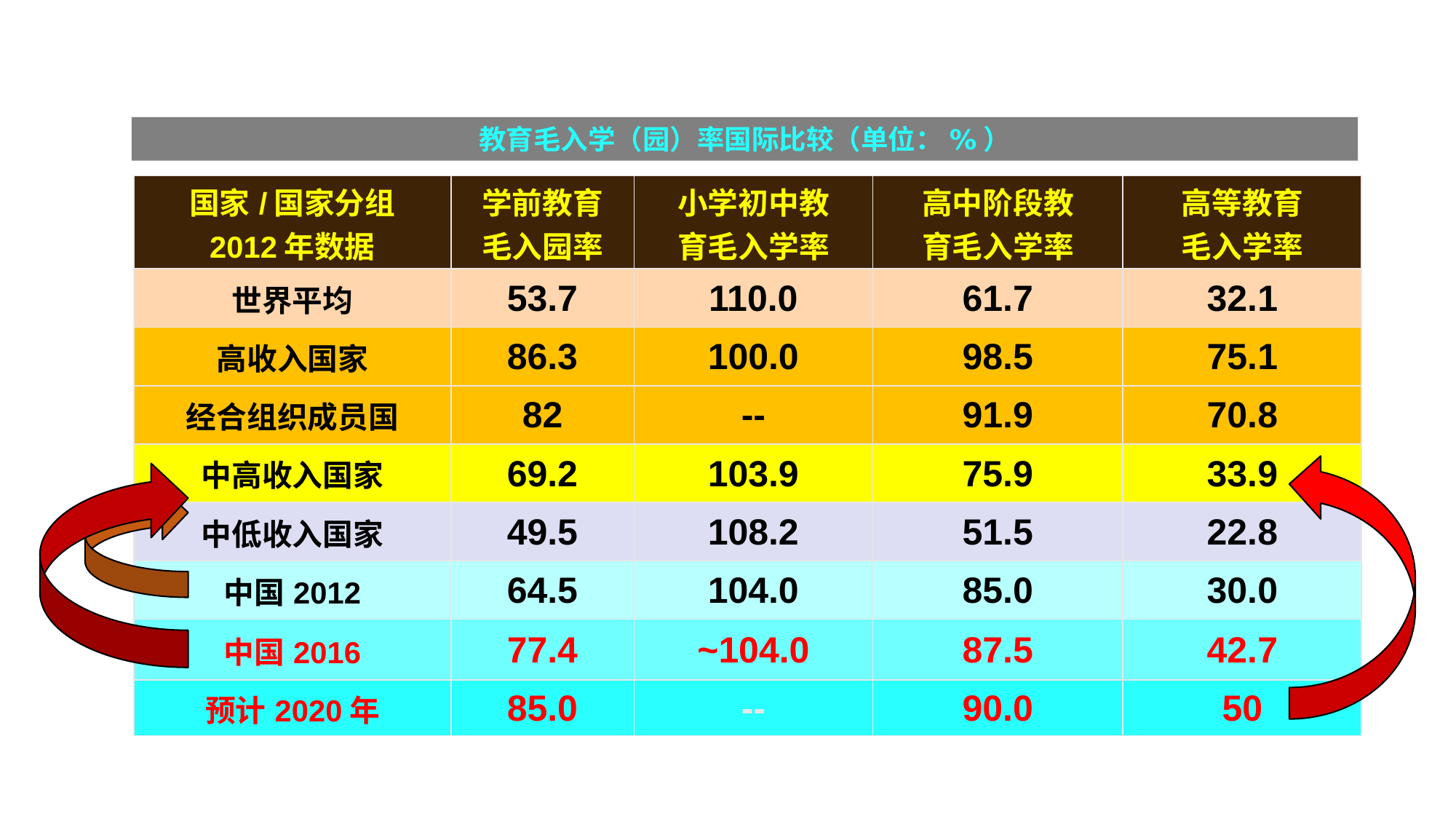

教育毛入学（园）率国际比较（单位：%）
| 国家/国家分组 2012年数据 | 学前教育 毛入园率 | 小学初中教 育毛入学率 | 高中阶段教 育毛入学率 | 高等教育 毛入学率 |
| --- | --- | --- | --- | --- |
| 世界平均 | 53.7 | 110.0 | 61.7 | 32.1 |
| 高收入国家 | 86.3 | 100.0 | 98.5 | 75.1 |
| 经合组织成员国 | 82 | -- | 91.9 | 70.8 |
| 中高收入国家 | 69.2 | 103.9 | 75.9 | 33.9 |
| 中低收入国家 | 49.5 | 108.2 | 51.5 | 22.8 |
| 中国2012 | 64.5 | 104.0 | 85.0 | 30.0 |
| 中国2016 | 77.4 | ~104.0 | 87.5 | 42.7 |
| 预计2020年 | 85.0 | -- | 90.0 | 50 |